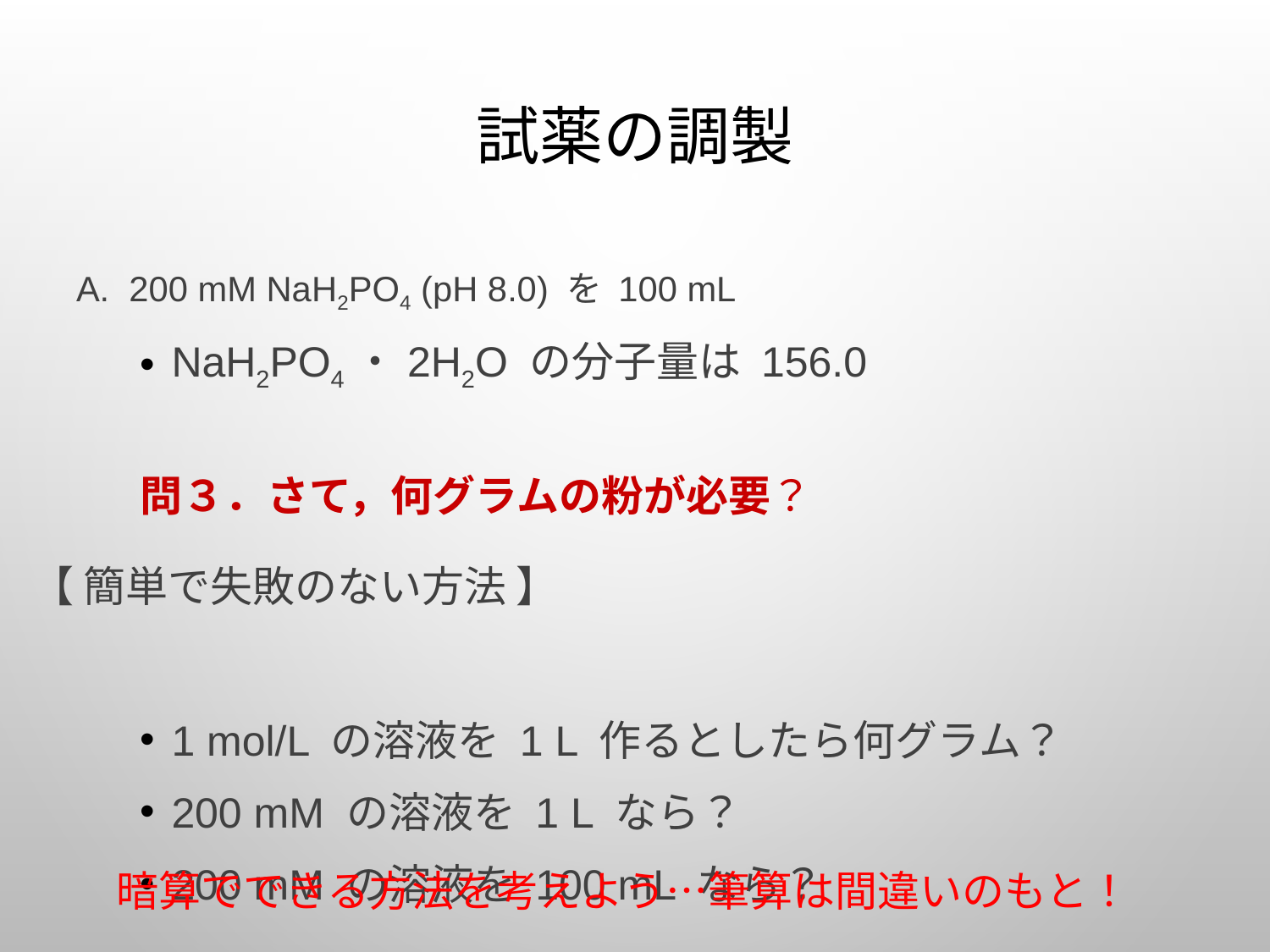

# 試薬の調製
A.  200 mM NaH2PO4 (pH 8.0) を 100 mL
NaH2PO4・2H2O の分子量は 156.0

問３．さて，何グラムの粉が必要？

1 mol/L の溶液を 1 L 作るとしたら何グラム？
200 mM の溶液を 1 L なら？
200 mM の溶液を 100 mL なら？

【 簡単で失敗のない方法 】

　　暗算でできる方法を考えよう…筆算は間違いのもと！